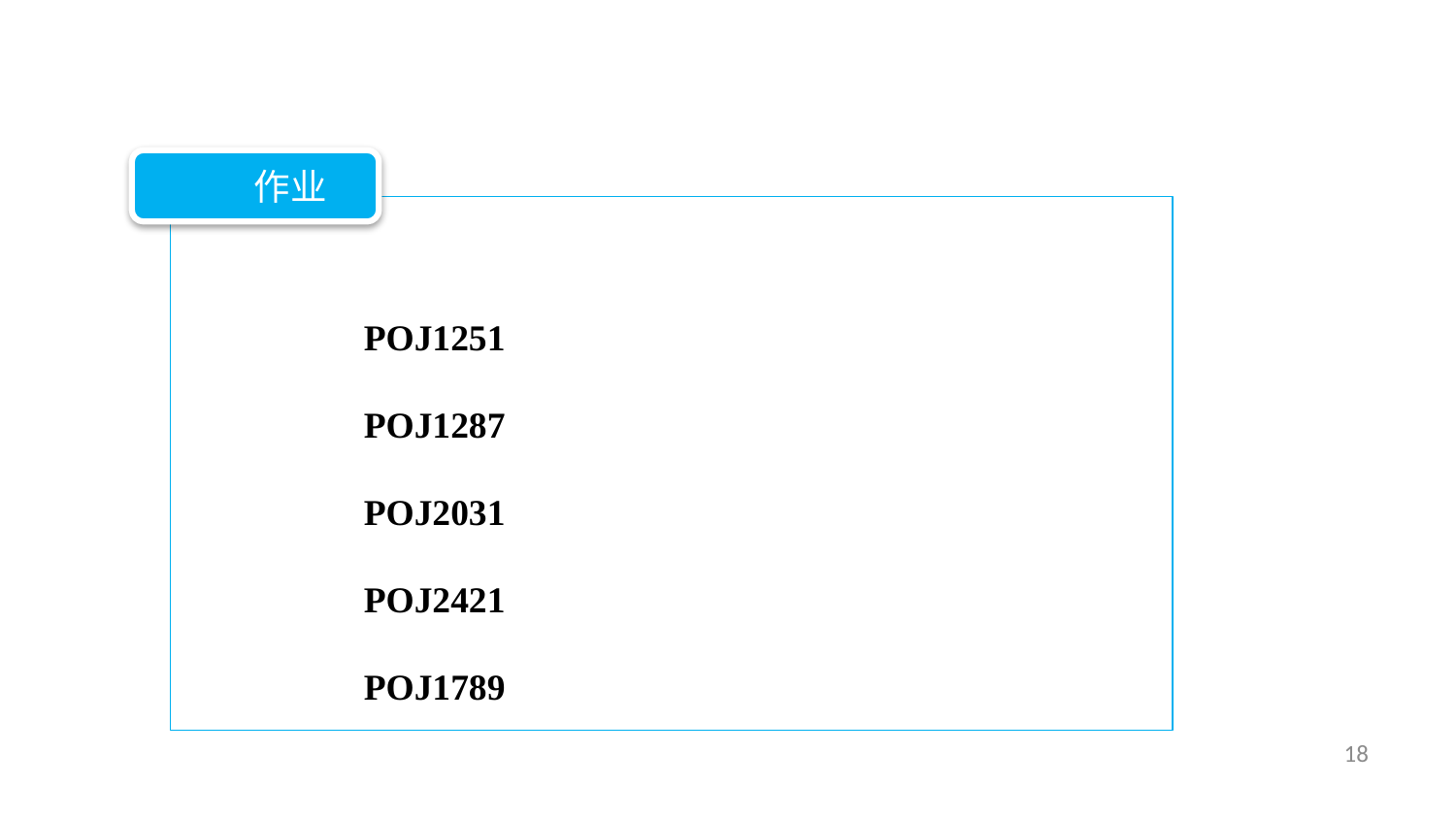

作业
POJ1251
POJ1287
POJ2031
POJ2421
POJ1789
18